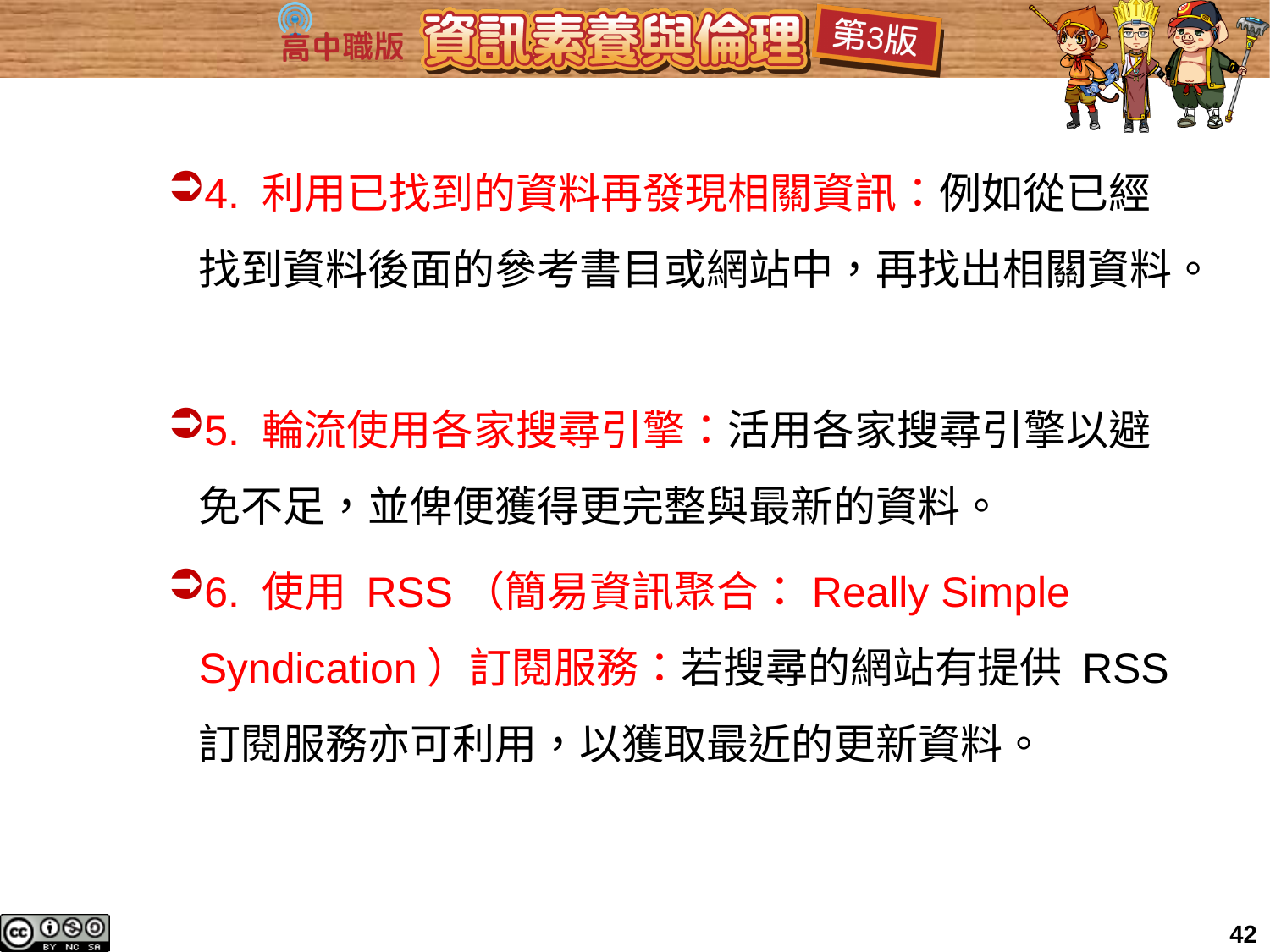

4. 利用已找到的資料再發現相關資訊：例如從已經找到資料後面的參考書目或網站中，再找出相關資料。
5. 輪流使用各家搜尋引擎：活用各家搜尋引擎以避免不足，並俾便獲得更完整與最新的資料。
6. 使用 RSS（簡易資訊聚合：Really Simple Syndication）訂閱服務：若搜尋的網站有提供 RSS 訂閱服務亦可利用，以獲取最近的更新資料。

42